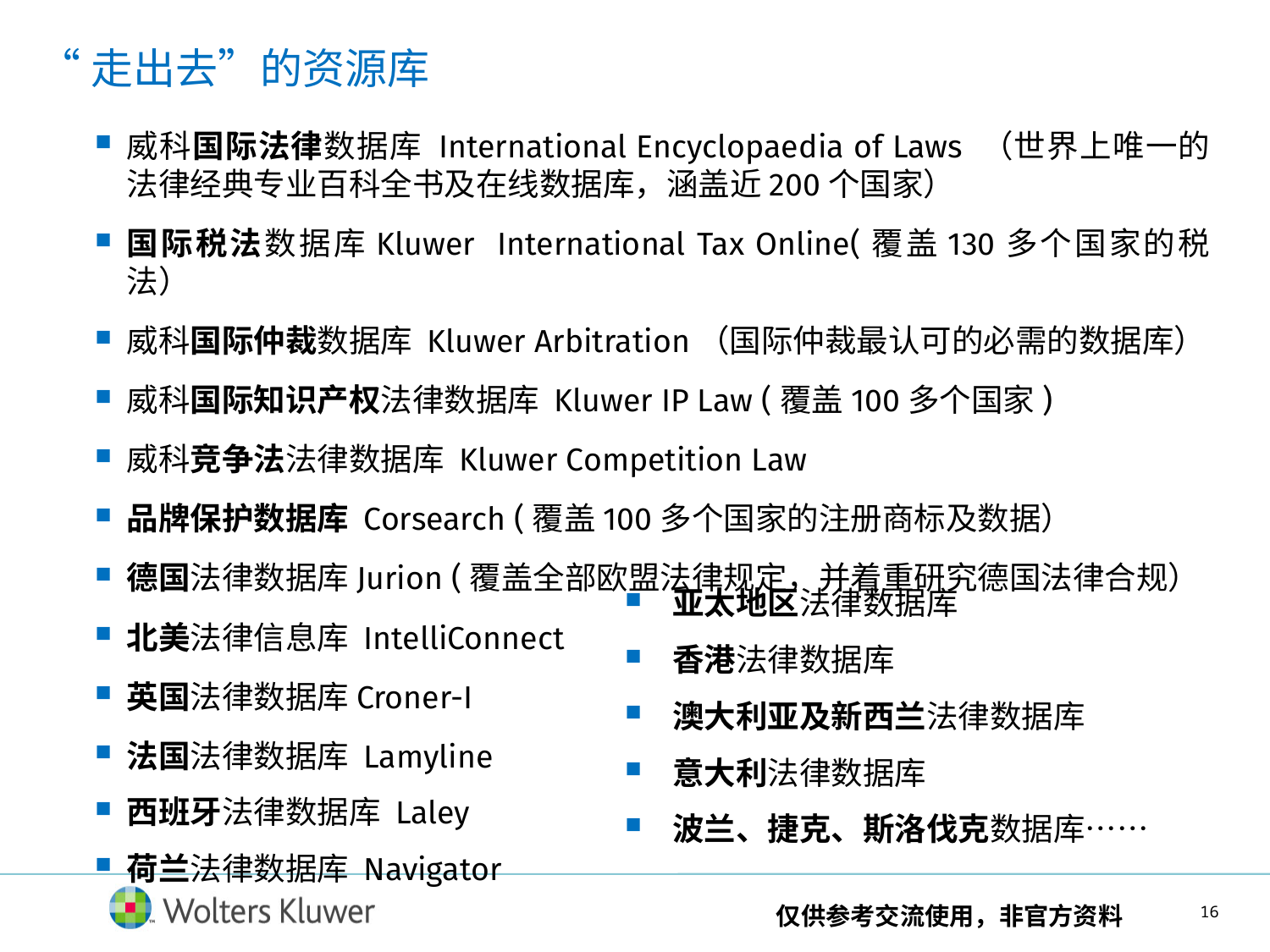

“走出去”的资源库
威科国际法律数据库 International Encyclopaedia of Laws （世界上唯一的法律经典专业百科全书及在线数据库，涵盖近200个国家）
国际税法数据库Kluwer  International Tax Online(覆盖130多个国家的税法）
威科国际仲裁数据库 Kluwer Arbitration（国际仲裁最认可的必需的数据库）
威科国际知识产权法律数据库 Kluwer IP Law (覆盖100多个国家)
威科竞争法法律数据库 Kluwer Competition Law
品牌保护数据库 Corsearch (覆盖100多个国家的注册商标及数据）
德国法律数据库Jurion (覆盖全部欧盟法律规定，并着重研究德国法律合规）
北美法律信息库 IntelliConnect
英国法律数据库Croner-I
法国法律数据库 Lamyline
西班牙法律数据库 Laley
荷兰法律数据库 Navigator

亚太地区法律数据库
香港法律数据库
澳大利亚及新西兰法律数据库
意大利法律数据库
波兰、捷克、斯洛伐克数据库……

仅供参考交流使用，非官方资料
16